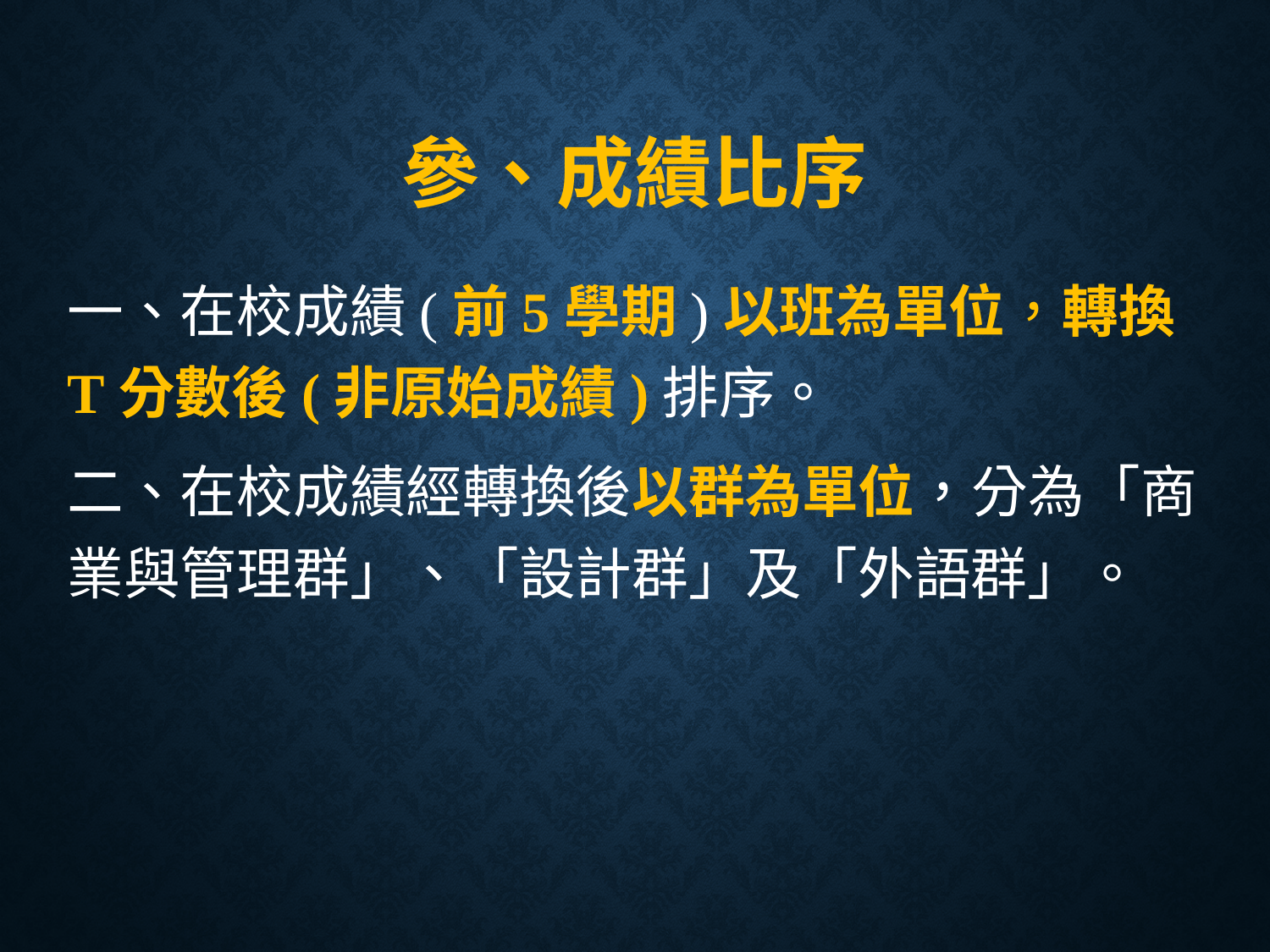

# 參、成績比序
一、在校成績(前5學期)以班為單位，轉換T分數後(非原始成績)排序。
二、在校成績經轉換後以群為單位，分為「商業與管理群」、「設計群」及「外語群」。